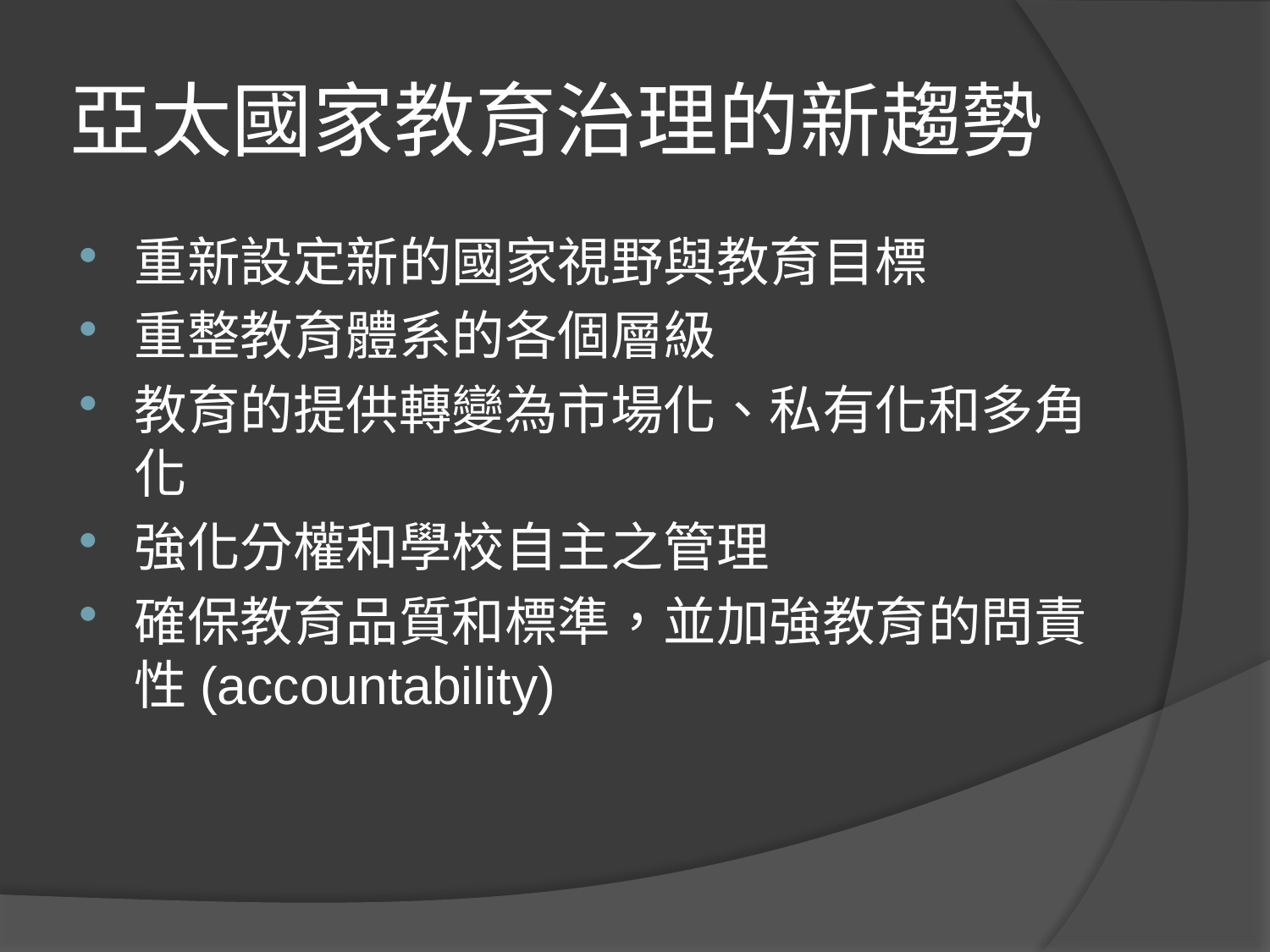

# 亞太國家教育治理的新趨勢
重新設定新的國家視野與教育目標
重整教育體系的各個層級
教育的提供轉變為市場化、私有化和多角化
強化分權和學校自主之管理
確保教育品質和標準，並加強教育的問責性(accountability)